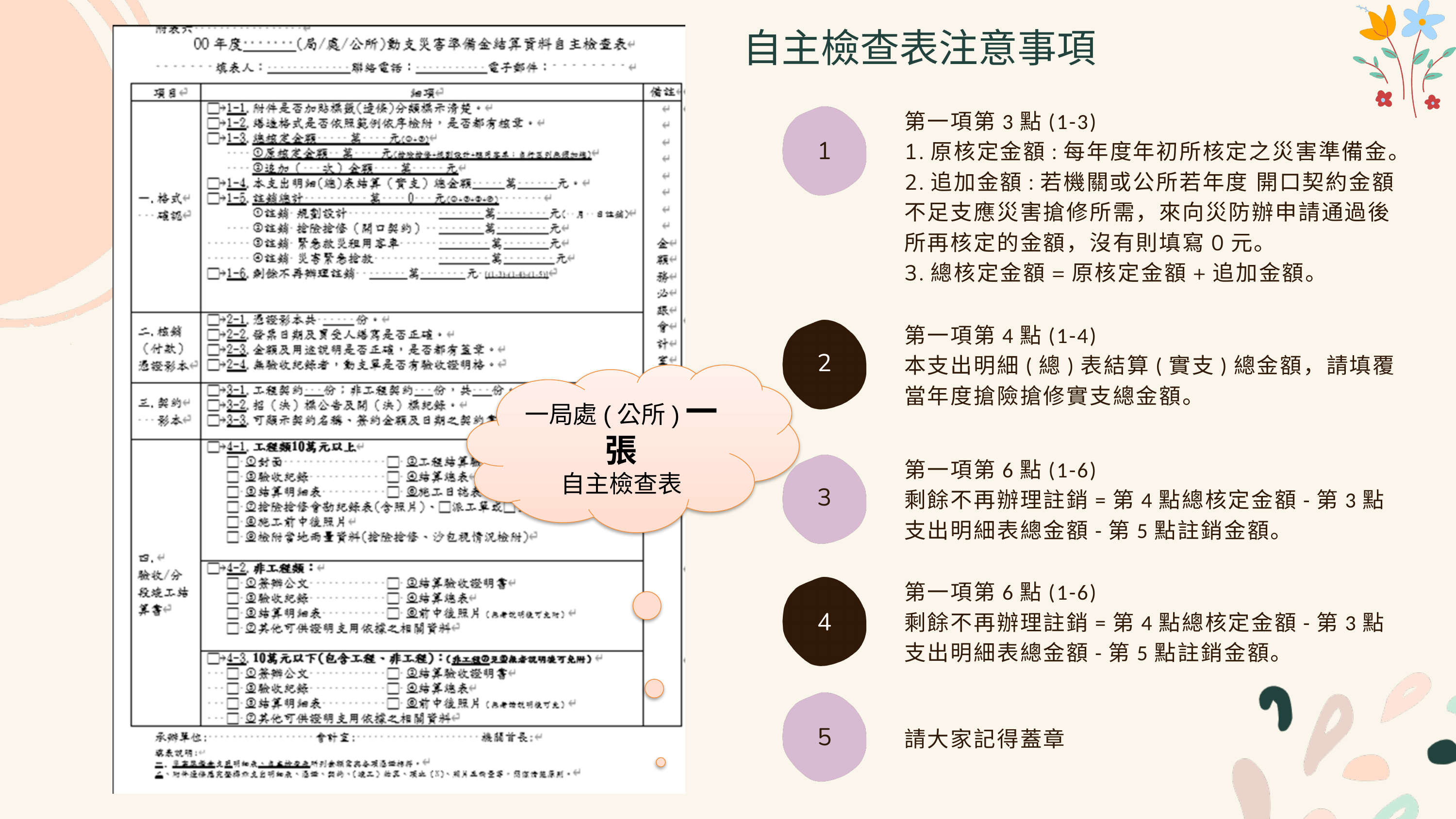

自主檢查表注意事項
第一項第3點(1-3)
1.原核定金額:每年度年初所核定之災害準備金。
2.追加金額:若機關或公所若年度 開口契約金額不足支應災害搶修所需，來向災防辦申請通過後所再核定的金額，沒有則填寫0元。
3.總核定金額=原核定金額+追加金額。

1
第一項第4點(1-4)
本支出明細(總)表結算(實支)總金額，請填覆當年度搶險搶修實支總金額。

2
一局處(公所)一張
自主檢查表
第一項第6點(1-6)
剩餘不再辦理註銷=第4點總核定金額-第3點支出明細表總金額-第5點註銷金額。

3
第一項第6點(1-6)
剩餘不再辦理註銷=第4點總核定金額-第3點支出明細表總金額-第5點註銷金額。

4

請大家記得蓋章
5